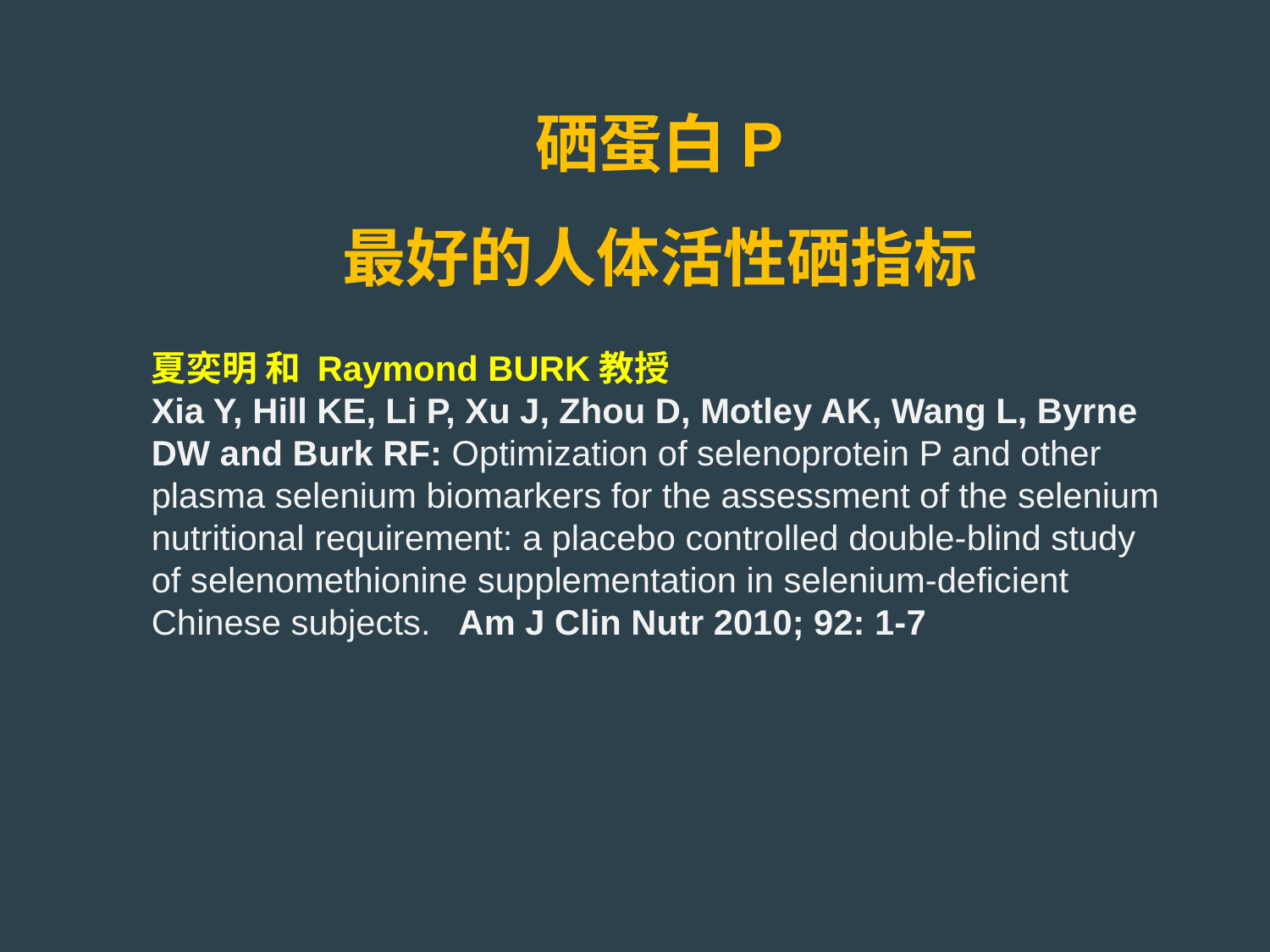

硒蛋白P
最好的人体活性硒指标
夏奕明 和 Raymond BURK教授
Xia Y, Hill KE, Li P, Xu J, Zhou D, Motley AK, Wang L, Byrne DW and Burk RF: Optimization of selenoprotein P and other plasma selenium biomarkers for the assessment of the selenium nutritional requirement: a placebo controlled double-blind study of selenomethionine supplementation in selenium-deficient Chinese subjects.   Am J Clin Nutr 2010; 92: 1-7